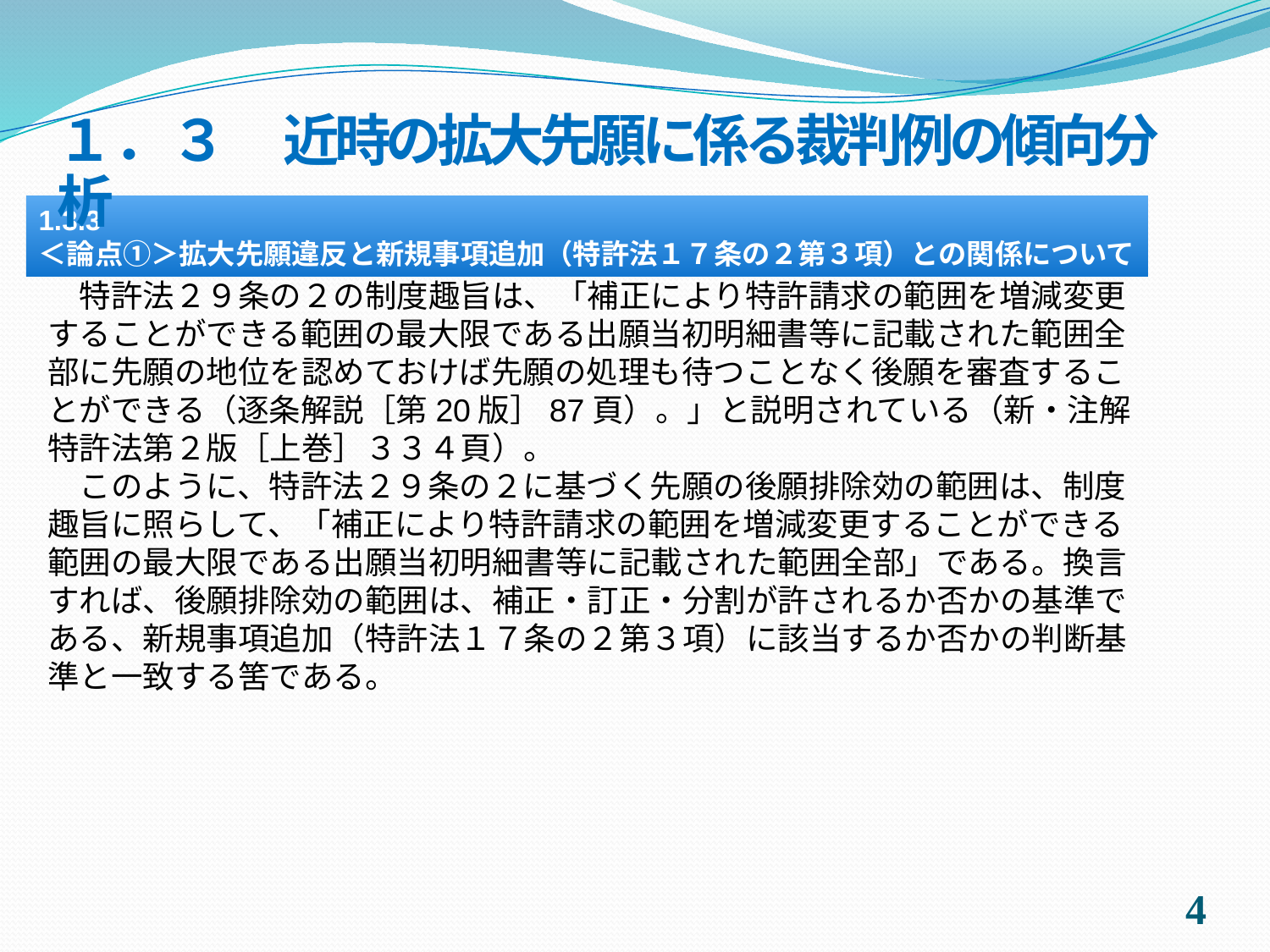

１．３　近時の拡大先願に係る裁判例の傾向分析
1.3.3
＜論点①＞拡大先願違反と新規事項追加（特許法１７条の２第３項）との関係について
　特許法２９条の２の制度趣旨は、「補正により特許請求の範囲を増減変更することができる範囲の最大限である出願当初明細書等に記載された範囲全部に先願の地位を認めておけば先願の処理も待つことなく後願を審査することができる（逐条解説［第20版］87頁）。」と説明されている（新・注解特許法第２版［上巻］３３４頁）。
　このように、特許法２９条の２に基づく先願の後願排除効の範囲は、制度趣旨に照らして、「補正により特許請求の範囲を増減変更することができる範囲の最大限である出願当初明細書等に記載された範囲全部」である。換言すれば、後願排除効の範囲は、補正・訂正・分割が許されるか否かの基準である、新規事項追加（特許法１７条の２第３項）に該当するか否かの判断基準と一致する筈である。

4